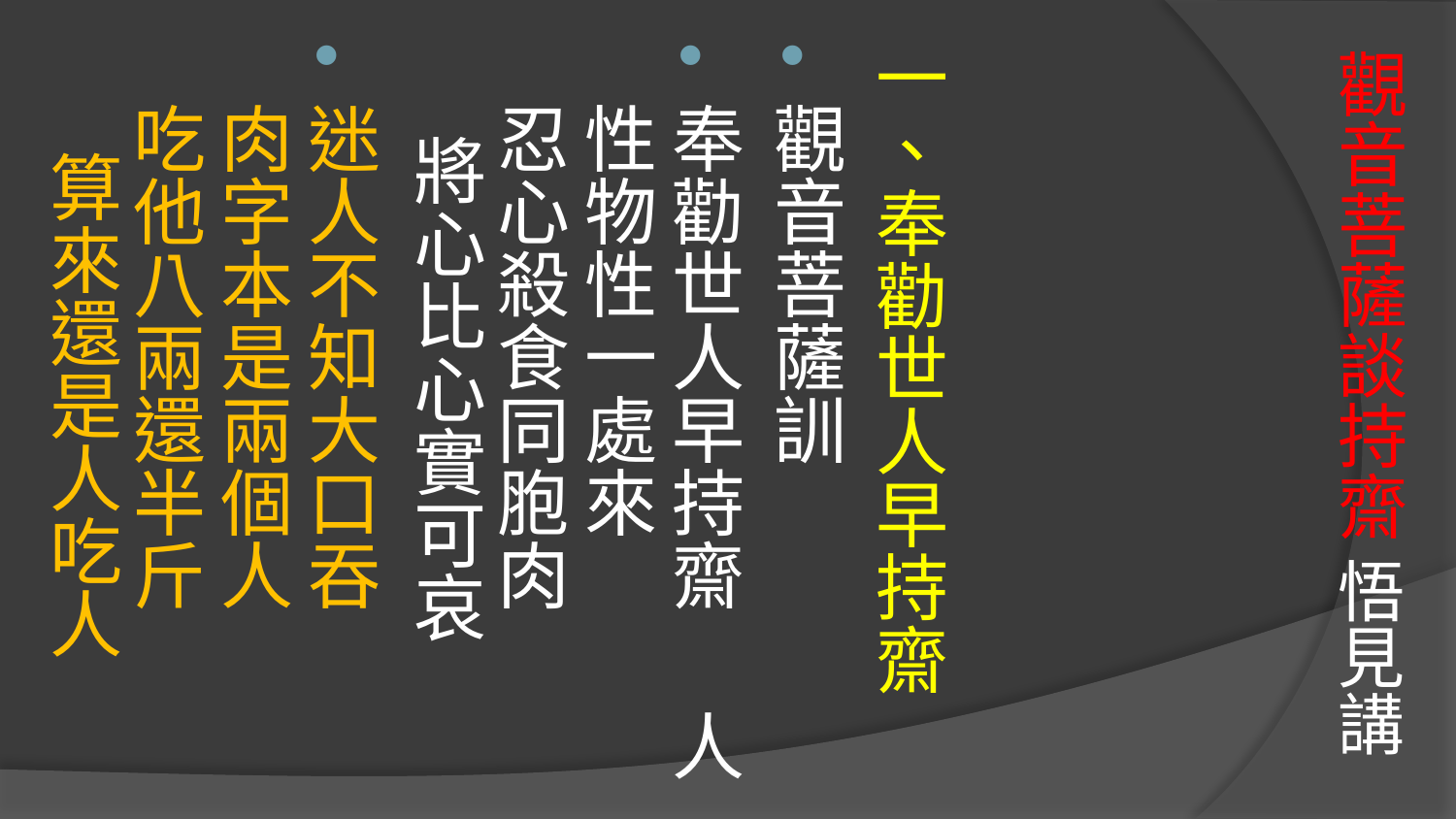

# 觀音菩薩談持齋 悟見講
一、奉勸世人早持齋
觀音菩薩訓
奉勸世人早持齋      人性物性一處來
忍心殺食同胞肉             將心比心實可哀
迷人不知大口吞        肉字本是兩個人
吃他八兩還半斤              算來還是人吃人